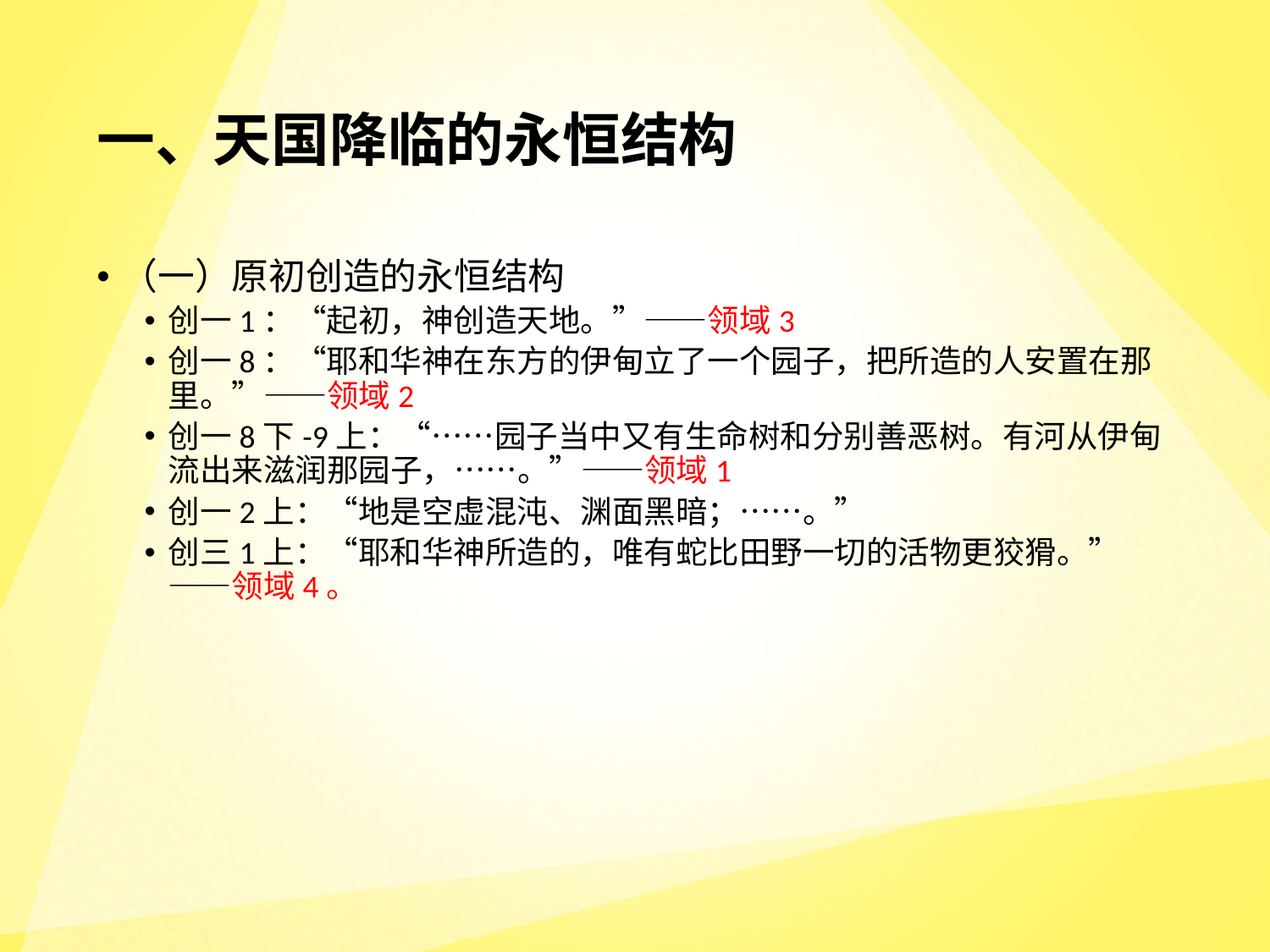

# 一、天国降临的永恒结构
（一）原初创造的永恒结构
创一1：“起初，神创造天地。”——领域3
创一8：“耶和华神在东方的伊甸立了一个园子，把所造的人安置在那里。”——领域2
创一8下-9上：“……园子当中又有生命树和分别善恶树。有河从伊甸流出来滋润那园子，……。”——领域1
创一2上：“地是空虚混沌、渊面黑暗；……。”
创三1上：“耶和华神所造的，唯有蛇比田野一切的活物更狡猾。”——领域4。